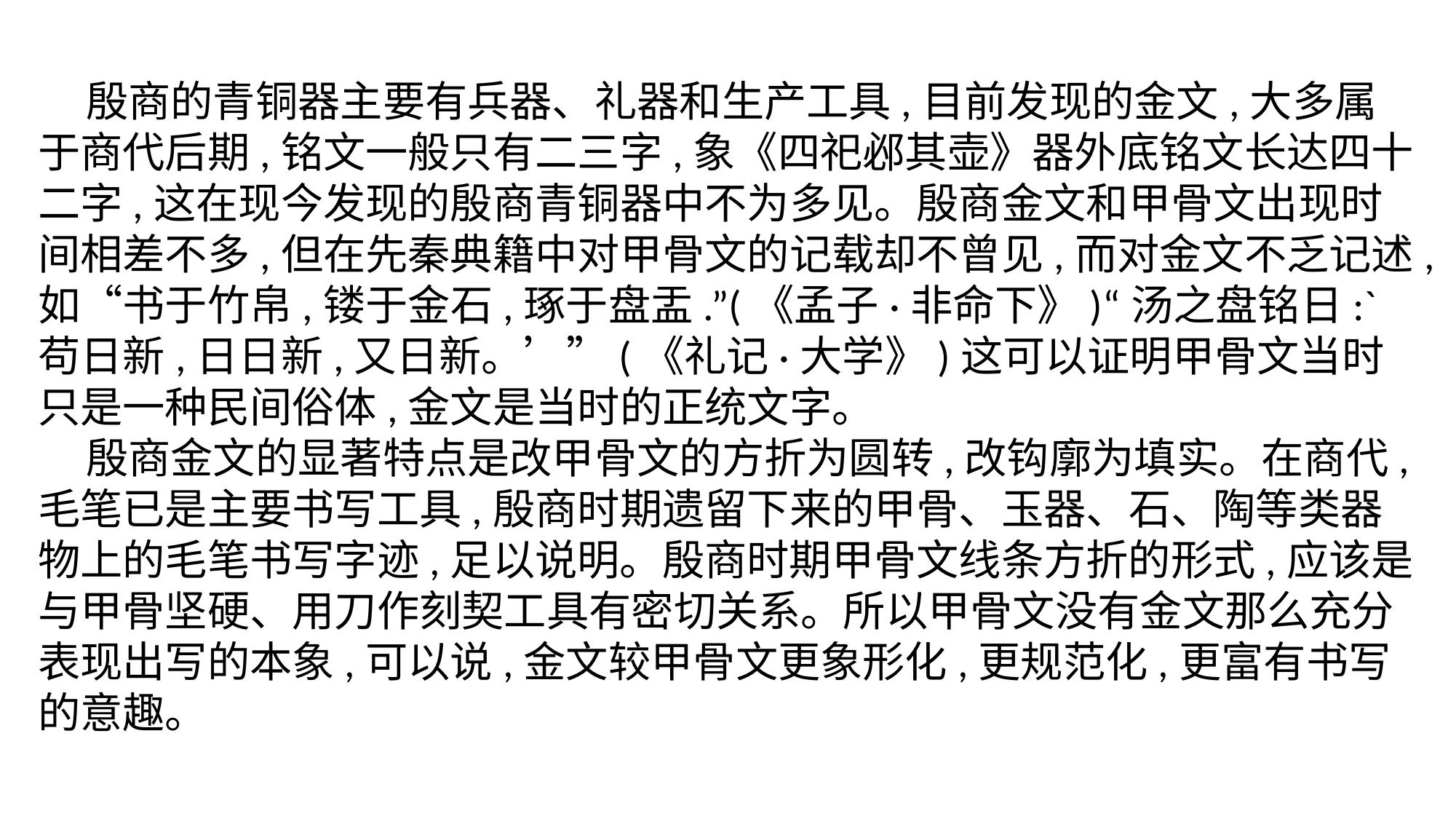

殷商的青铜器主要有兵器、礼器和生产工具,目前发现的金文,大多属于商代后期,铭文一般只有二三字,象《四祀邲其壶》器外底铭文长达四十二字,这在现今发现的殷商青铜器中不为多见。殷商金文和甲骨文出现时间相差不多,但在先秦典籍中对甲骨文的记载却不曾见,而对金文不乏记述,如“书于竹帛,镂于金石,琢于盘盂.”(《孟子·非命下》)“汤之盘铭日:`苟日新,日日新,又日新。’”(《礼记·大学》)这可以证明甲骨文当时只是一种民间俗体,金文是当时的正统文字。
    殷商金文的显著特点是改甲骨文的方折为圆转,改钩廓为填实。在商代,毛笔已是主要书写工具,殷商时期遗留下来的甲骨、玉器、石、陶等类器物上的毛笔书写字迹,足以说明。殷商时期甲骨文线条方折的形式,应该是与甲骨坚硬、用刀作刻契工具有密切关系。所以甲骨文没有金文那么充分表现出写的本象,可以说,金文较甲骨文更象形化,更规范化,更富有书写的意趣。